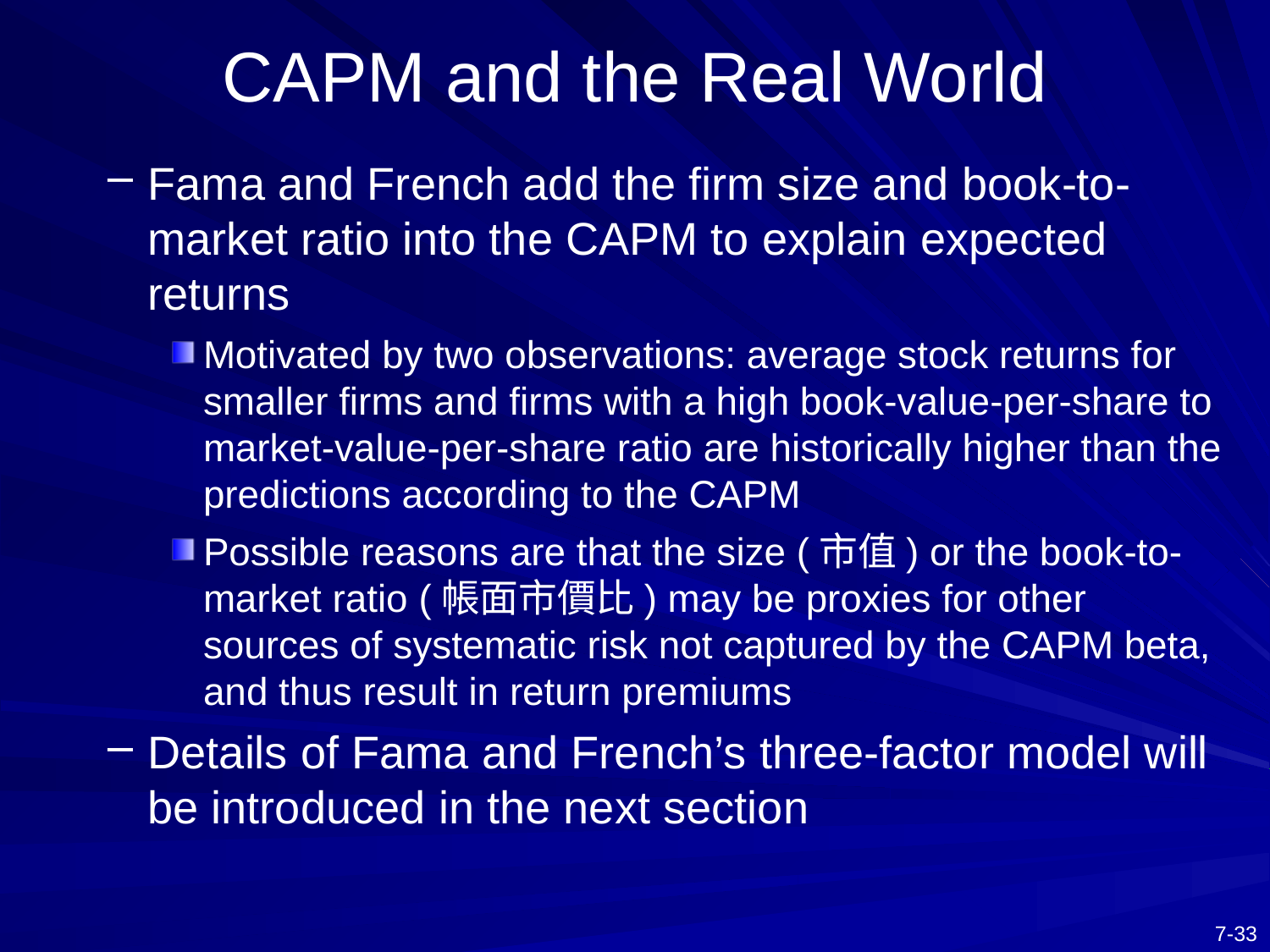

# CAPM and the Real World
Fama and French add the firm size and book-to-market ratio into the CAPM to explain expected returns
Motivated by two observations: average stock returns for smaller firms and firms with a high book-value-per-share to market-value-per-share ratio are historically higher than the predictions according to the CAPM
Possible reasons are that the size (市值) or the book-to-market ratio (帳面市價比) may be proxies for other sources of systematic risk not captured by the CAPM beta, and thus result in return premiums
Details of Fama and French’s three-factor model will be introduced in the next section